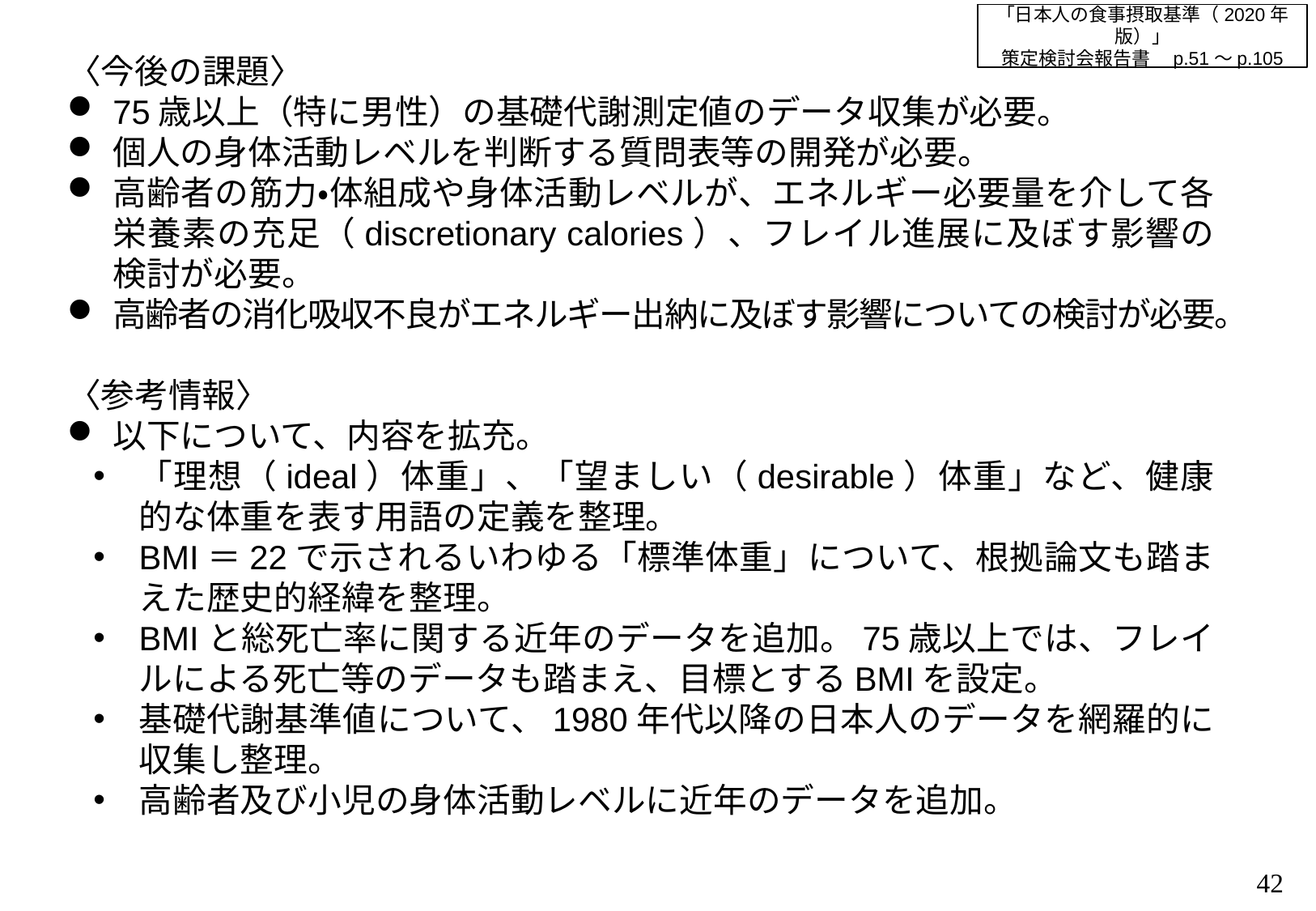

「日本人の食事摂取基準（2020年版）」
策定検討会報告書　p.51～p.105
〈今後の課題〉
75歳以上（特に男性）の基礎代謝測定値のデータ収集が必要。
個人の身体活動レベルを判断する質問表等の開発が必要。
高齢者の筋力・体組成や身体活動レベルが、エネルギー必要量を介して各栄養素の充足（discretionary calories）、フレイル進展に及ぼす影響の検討が必要。
高齢者の消化吸収不良がエネルギー出納に及ぼす影響についての検討が必要。

〈参考情報〉
以下について、内容を拡充。
「理想（ideal）体重」、「望ましい（desirable）体重」など、健康的な体重を表す用語の定義を整理。
BMI＝22で示されるいわゆる「標準体重」について、根拠論文も踏まえた歴史的経緯を整理。
BMIと総死亡率に関する近年のデータを追加。75歳以上では、フレイルによる死亡等のデータも踏まえ、目標とするBMIを設定。
基礎代謝基準値について、1980年代以降の日本人のデータを網羅的に収集し整理。
高齢者及び小児の身体活動レベルに近年のデータを追加。
42